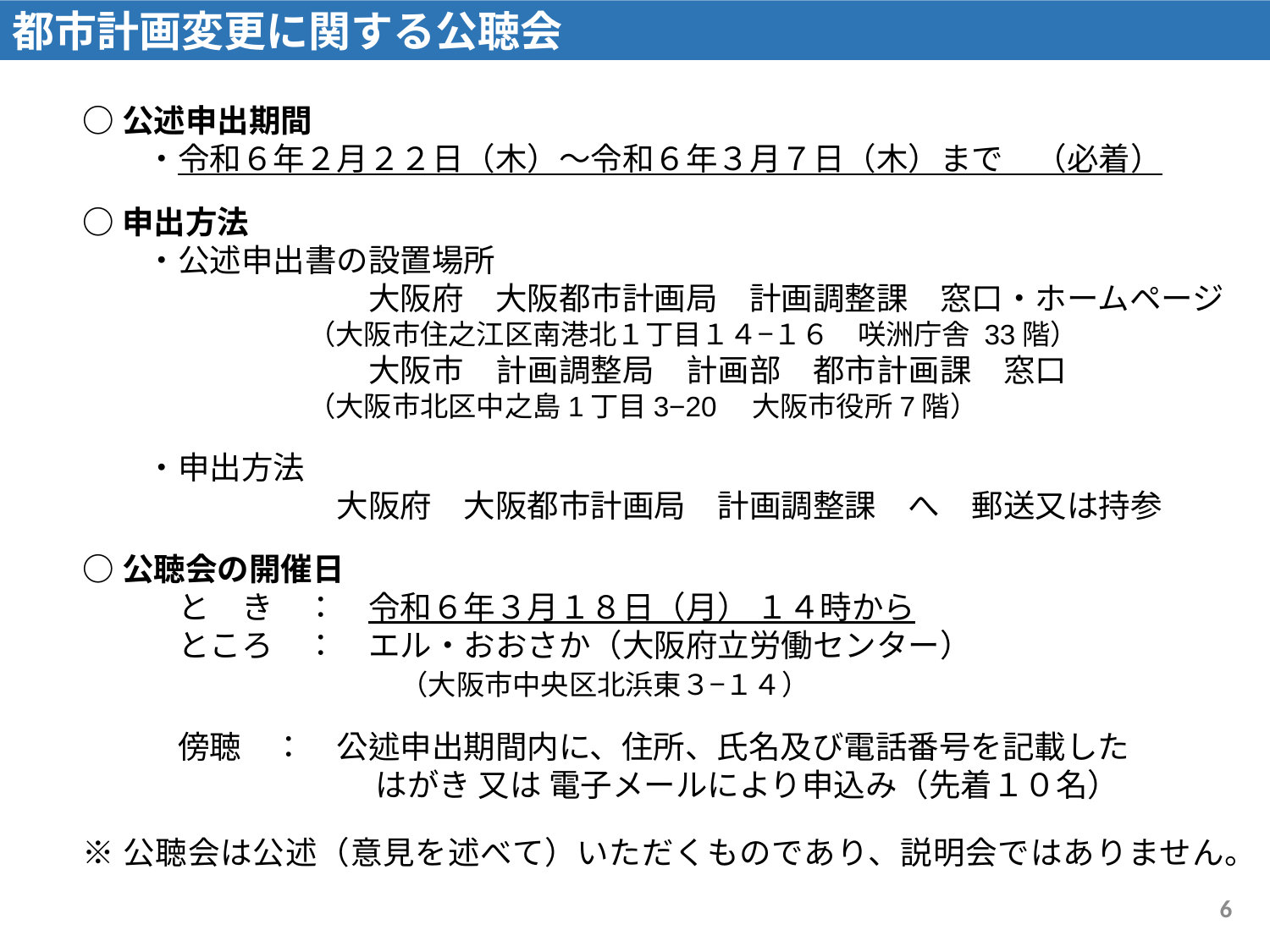

都市計画変更に関する公聴会
○公述申出期間
　　・令和６年２月２２日（木）～令和６年３月７日（木）まで　（必着）

○申出方法
　　・公述申出書の設置場所
	　　　　　大阪府　大阪都市計画局　計画調整課　窓口・ホームページ
　　　　　　　　（大阪市住之江区南港北１丁目１４−１６　咲洲庁舎 33階）
	　　　　　大阪市　計画調整局　計画部　都市計画課　窓口
　　　　　　　　（大阪市北区中之島1丁目3−20　大阪市役所7階）

　　・申出方法
　　　　　　	大阪府　大阪都市計画局　計画調整課　へ　郵送又は持参

○公聴会の開催日
　　　と　き　：　令和６年３月１８日（月） １４時から
　　　ところ　：　エル・おおさか（大阪府立労働センター）
　　　　　　　　　　（大阪市中央区北浜東３−１４）

　　　傍聴　：　公述申出期間内に、住所、氏名及び電話番号を記載した
　　　　　　　　　 はがき 又は 電子メールにより申込み（先着１０名）

※公聴会は公述（意見を述べて）いただくものであり、説明会ではありません。
6